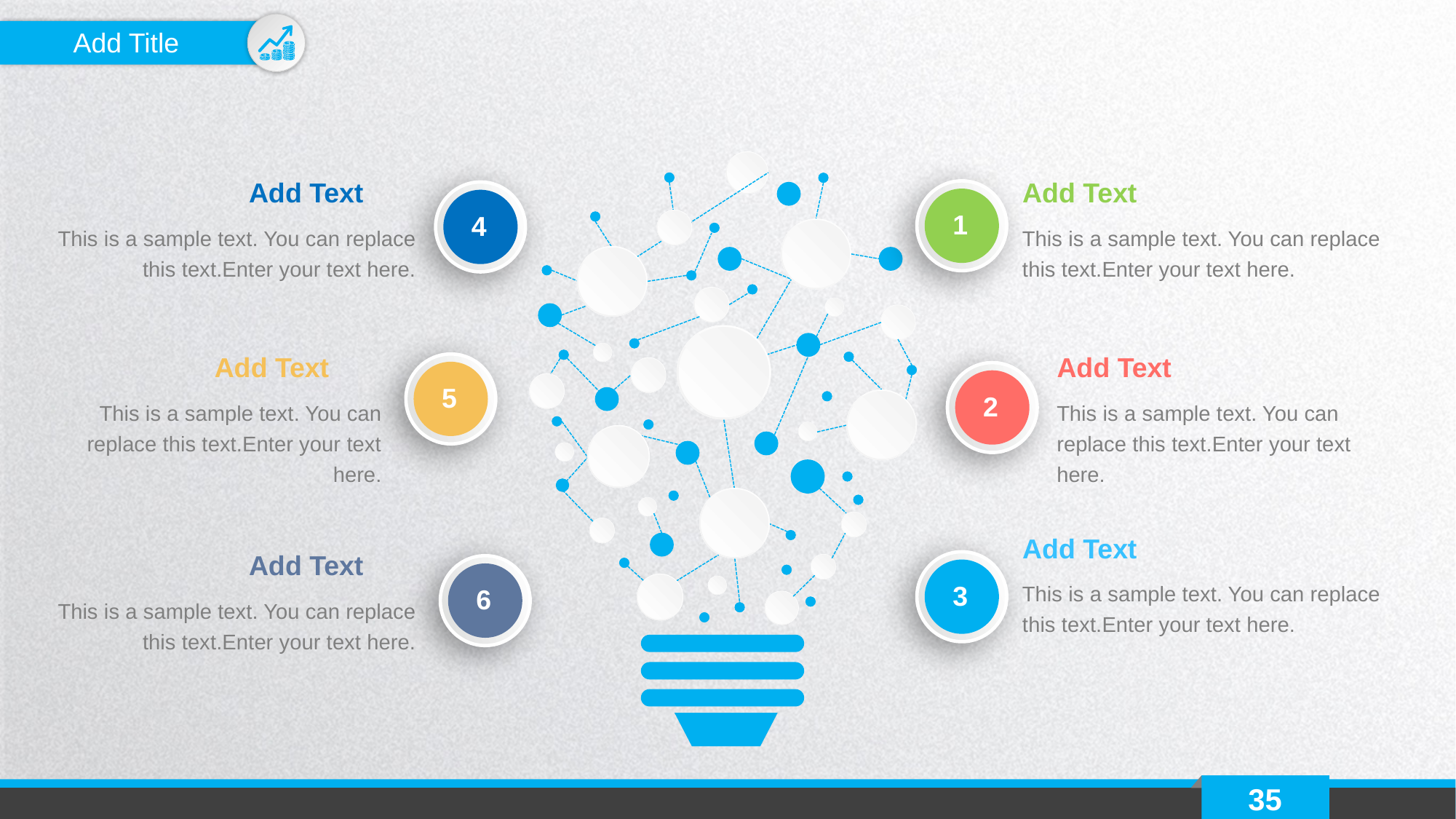

Add Title

Add Text
Add Text

1

4

This is a sample text. You can replace this text.Enter your text here.
This is a sample text. You can replace this text.Enter your text here.

Add Text
Add Text

5

2

This is a sample text. You can replace this text.Enter your text here.
This is a sample text. You can replace this text.Enter your text here.

Add Text

Add Text

3

6

This is a sample text. You can replace this text.Enter your text here.

This is a sample text. You can replace this text.Enter your text here.

35

延时符